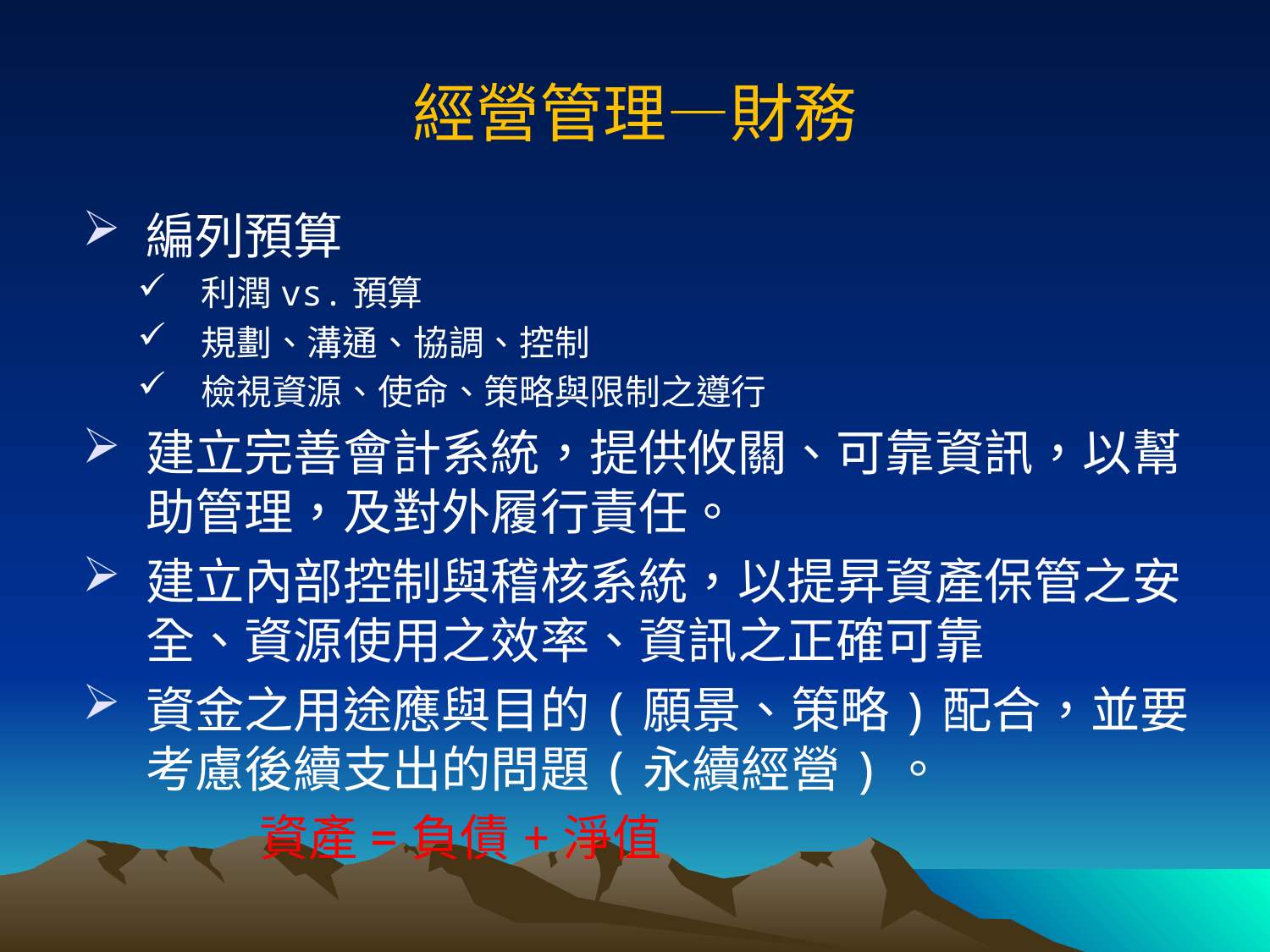

# 經營管理—財務
編列預算
利潤vs.預算
規劃、溝通、協調、控制
檢視資源、使命、策略與限制之遵行
建立完善會計系統，提供攸關、可靠資訊，以幫助管理，及對外履行責任。
建立內部控制與稽核系統，以提昇資產保管之安全、資源使用之效率、資訊之正確可靠
資金之用途應與目的(願景、策略)配合，並要考慮後續支出的問題(永續經營)。
               資產=負債+淨值